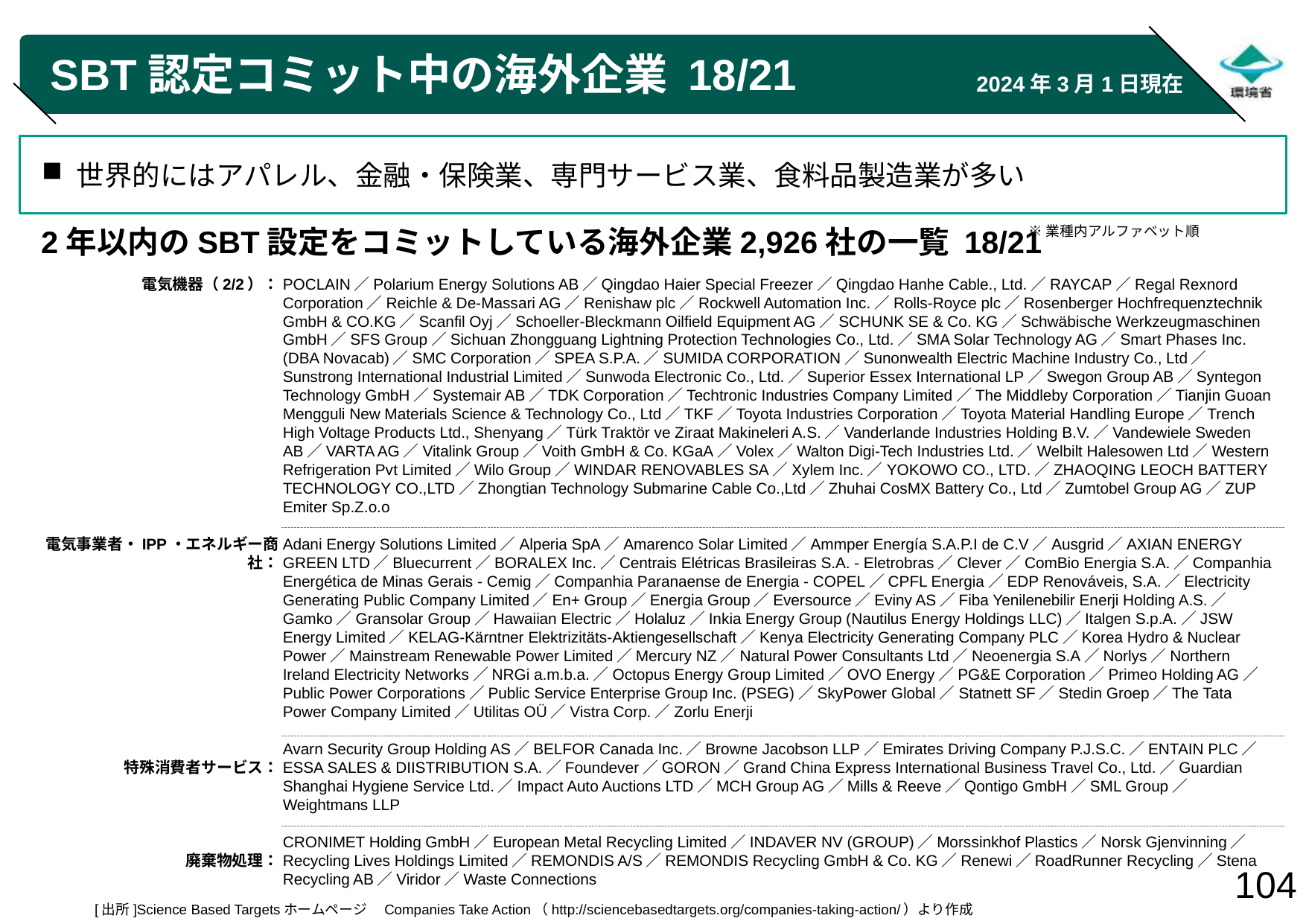

# SBT認定コミット中の海外企業 18/21
2024年3月1日現在
世界的にはアパレル、金融・保険業、専門サービス業、食料品製造業が多い
※業種内アルファベット順
2年以内のSBT設定をコミットしている海外企業2,926社の一覧 18/21
電気機器（2/2）：

電気事業者・IPP・エネルギー商社：

特殊消費者サービス：

廃棄物処理：

POCLAIN／Polarium Energy Solutions AB／Qingdao Haier Special Freezer／Qingdao Hanhe Cable., Ltd.／RAYCAP／Regal Rexnord Corporation／Reichle & De-Massari AG／Renishaw plc／Rockwell Automation Inc.／Rolls-Royce plc／Rosenberger Hochfrequenztechnik GmbH & CO.KG／Scanfil Oyj／Schoeller-Bleckmann Oilfield Equipment AG／SCHUNK SE & Co. KG／Schwäbische Werkzeugmaschinen GmbH／SFS Group／Sichuan Zhongguang Lightning Protection Technologies Co., Ltd.／SMA Solar Technology AG／Smart Phases Inc. (DBA Novacab)／SMC Corporation／SPEA S.P.A.／SUMIDA CORPORATION／Sunonwealth Electric Machine Industry Co., Ltd／Sunstrong International Industrial Limited／Sunwoda Electronic Co., Ltd.／Superior Essex International LP／Swegon Group AB／Syntegon Technology GmbH／Systemair AB／TDK Corporation／Techtronic Industries Company Limited／The Middleby Corporation／Tianjin Guoan Mengguli New Materials Science & Technology Co., Ltd／TKF／Toyota Industries Corporation／Toyota Material Handling Europe／Trench High Voltage Products Ltd., Shenyang／Türk Traktör ve Ziraat Makineleri A.S.／Vanderlande Industries Holding B.V.／Vandewiele Sweden AB／VARTA AG／Vitalink Group／Voith GmbH & Co. KGaA／Volex／Walton Digi-Tech Industries Ltd.／Welbilt Halesowen Ltd／Western Refrigeration Pvt Limited／Wilo Group／WINDAR RENOVABLES SA／Xylem Inc.／YOKOWO CO., LTD.／ZHAOQING LEOCH BATTERY TECHNOLOGY CO.,LTD／Zhongtian Technology Submarine Cable Co.,Ltd／Zhuhai CosMX Battery Co., Ltd／Zumtobel Group AG／ZUP Emiter Sp.Z.o.o

Adani Energy Solutions Limited／Alperia SpA／Amarenco Solar Limited／Ammper Energía S.A.P.I de C.V／Ausgrid／AXIAN ENERGY GREEN LTD／Bluecurrent／BORALEX Inc.／Centrais Elétricas Brasileiras S.A. - Eletrobras／Clever／ComBio Energia S.A.／Companhia Energética de Minas Gerais - Cemig／Companhia Paranaense de Energia - COPEL／CPFL Energia／EDP Renováveis, S.A.／Electricity Generating Public Company Limited／En+ Group／Energia Group／Eversource／Eviny AS／Fiba Yenilenebilir Enerji Holding A.S.／Gamko／Gransolar Group／Hawaiian Electric／Holaluz／Inkia Energy Group (Nautilus Energy Holdings LLC)／Italgen S.p.A.／JSW Energy Limited／KELAG-Kärntner Elektrizitäts-Aktiengesellschaft／Kenya Electricity Generating Company PLC／Korea Hydro & Nuclear Power／Mainstream Renewable Power Limited／Mercury NZ／Natural Power Consultants Ltd／Neoenergia S.A／Norlys／Northern Ireland Electricity Networks／NRGi a.m.b.a.／Octopus Energy Group Limited／OVO Energy／PG&E Corporation／Primeo Holding AG／Public Power Corporations／Public Service Enterprise Group Inc. (PSEG)／SkyPower Global／Statnett SF／Stedin Groep／The Tata Power Company Limited／Utilitas OÜ／Vistra Corp.／Zorlu Enerji

Avarn Security Group Holding AS／BELFOR Canada Inc.／Browne Jacobson LLP／Emirates Driving Company P.J.S.C.／ENTAIN PLC／ESSA SALES & DIISTRIBUTION S.A.／Foundever／GORON／Grand China Express International Business Travel Co., Ltd.／Guardian Shanghai Hygiene Service Ltd.／Impact Auto Auctions LTD／MCH Group AG／Mills & Reeve／Qontigo GmbH／SML Group／Weightmans LLP

CRONIMET Holding GmbH／European Metal Recycling Limited／INDAVER NV (GROUP)／Morssinkhof Plastics／Norsk Gjenvinning／Recycling Lives Holdings Limited／REMONDIS A/S／REMONDIS Recycling GmbH & Co. KG／Renewi／RoadRunner Recycling／Stena Recycling AB／Viridor／Waste Connections

[出所]Science Based Targetsホームページ　Companies Take Action（http://sciencebasedtargets.org/companies-taking-action/）より作成